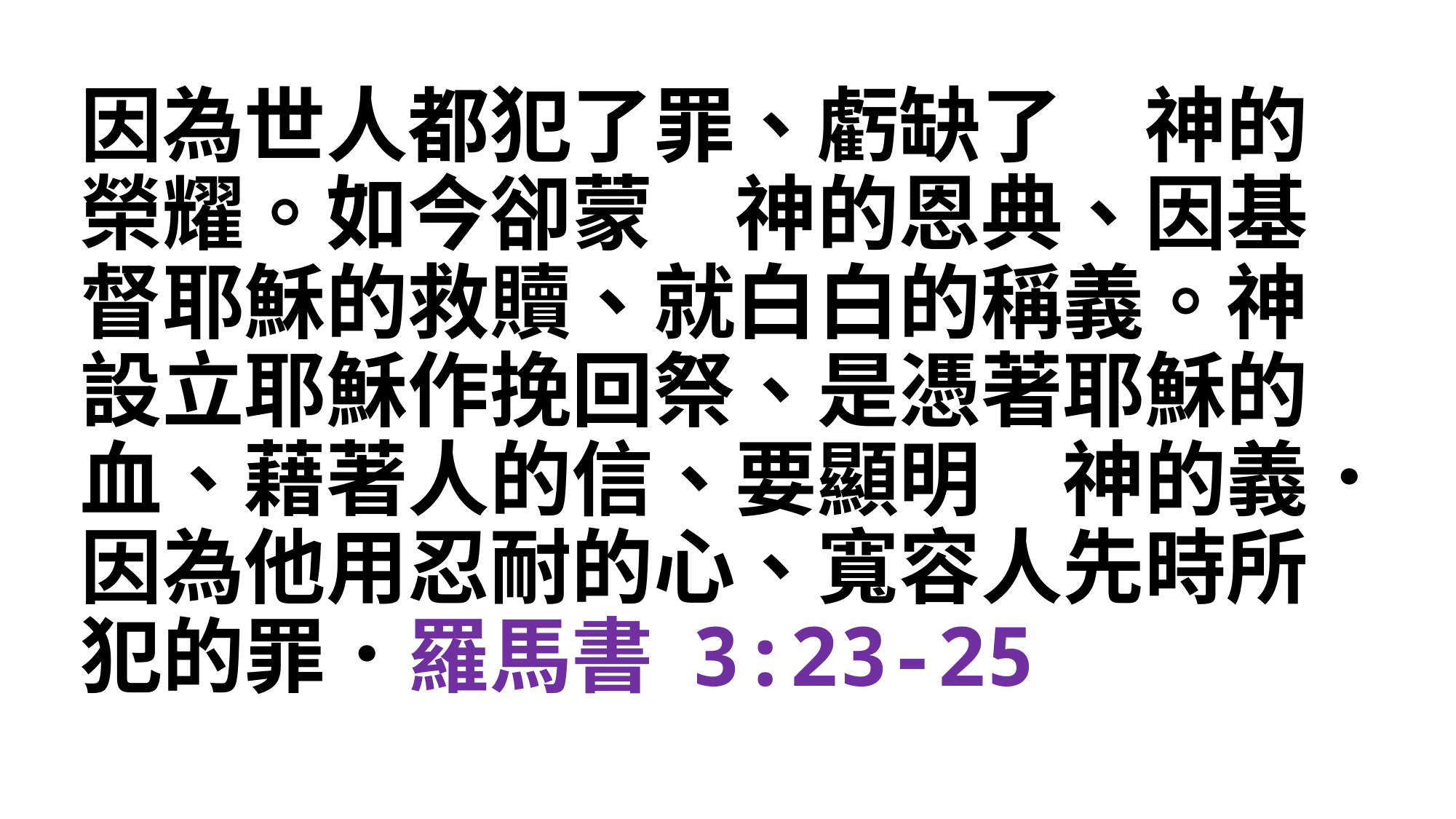

因為世人都犯了罪、虧缺了　神的榮耀。如今卻蒙　神的恩典、因基督耶穌的救贖、就白白的稱義。神設立耶穌作挽回祭、是憑著耶穌的血、藉著人的信、要顯明　神的義．因為他用忍耐的心、寬容人先時所犯的罪．羅馬書 3:23-25